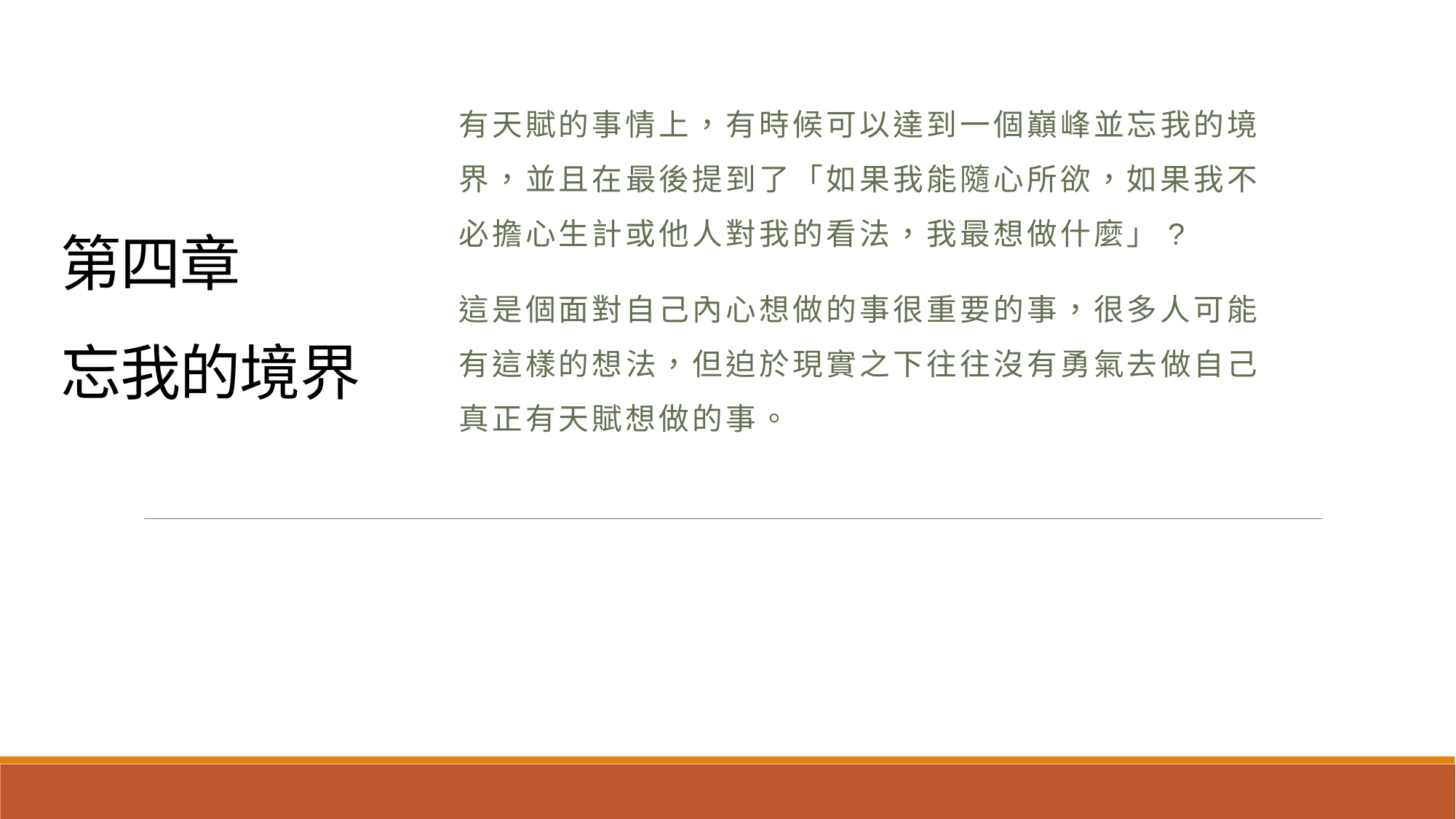

有天賦的事情上，有時候可以達到一個巔峰並忘我的境界，並且在最後提到了「如果我能隨心所欲，如果我不必擔心生計或他人對我的看法，我最想做什麼」?
這是個面對自己內心想做的事很重要的事，很多人可能有這樣的想法，但迫於現實之下往往沒有勇氣去做自己真正有天賦想做的事。

# 第四章 忘我的境界